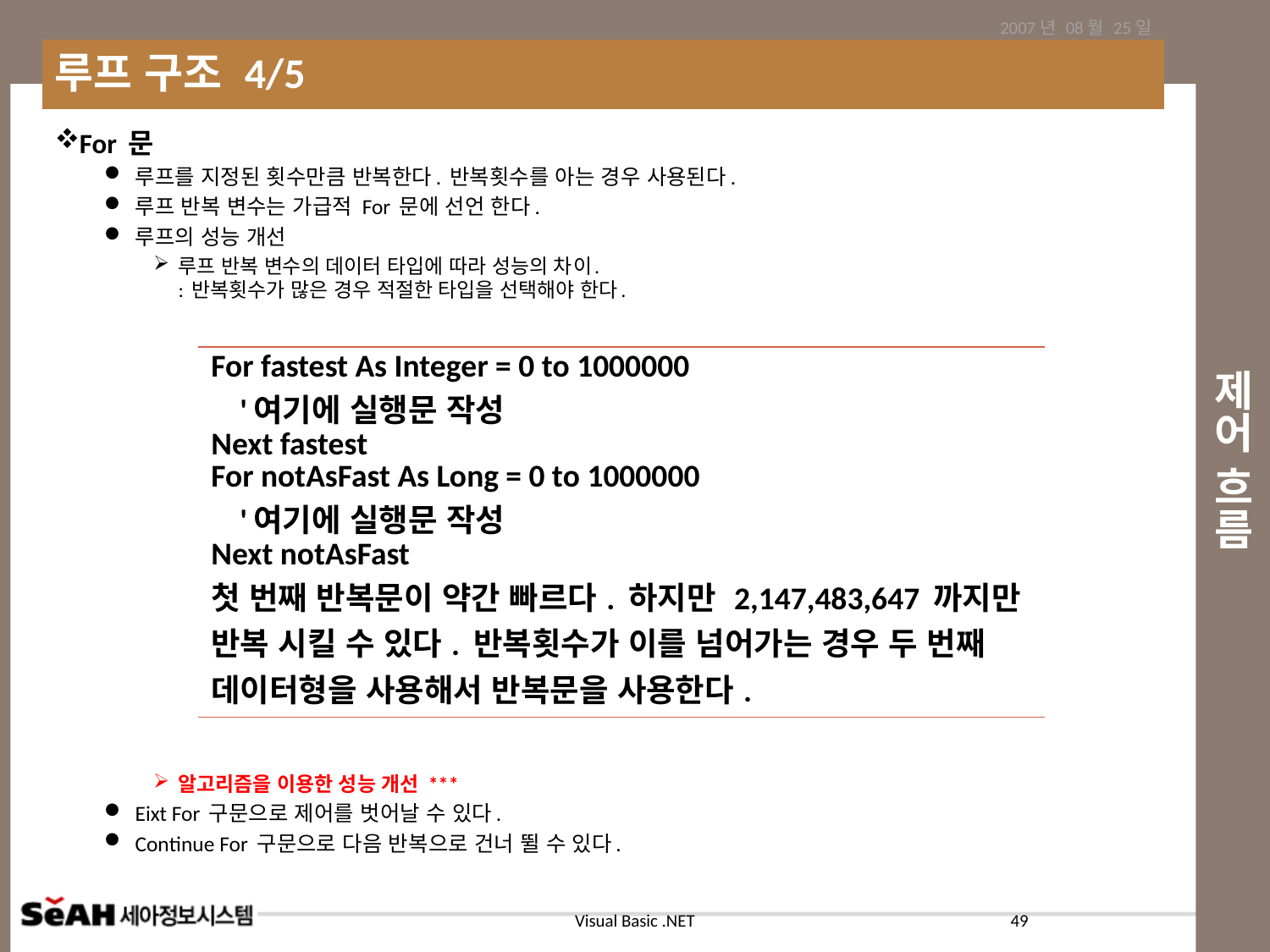

2007년 08월 25일
루프 구조 4/5
# 제어 흐름
For 문
루프를 지정된 횟수만큼 반복한다. 반복횟수를 아는 경우 사용된다.
루프 반복 변수는 가급적 For 문에 선언 한다.
루프의 성능 개선
루프 반복 변수의 데이터 타입에 따라 성능의 차이.
: 반복횟수가 많은 경우 적절한 타입을 선택해야 한다.

알고리즘을 이용한 성능 개선 ***
Eixt For 구문으로 제어를 벗어날 수 있다.
Continue For 구문으로 다음 반복으로 건너 뛸 수 있다.
| For fastest As Integer = 0 to 1000000 '여기에 실행문 작성 Next fastest For notAsFast As Long = 0 to 1000000 '여기에 실행문 작성 Next notAsFast 첫 번째 반복문이 약간 빠르다. 하지만 2,147,483,647 까지만 반복 시킬 수 있다. 반복횟수가 이를 넘어가는 경우 두 번째 데이터형을 사용해서 반복문을 사용한다. |
| --- |
49
Visual Basic .NET